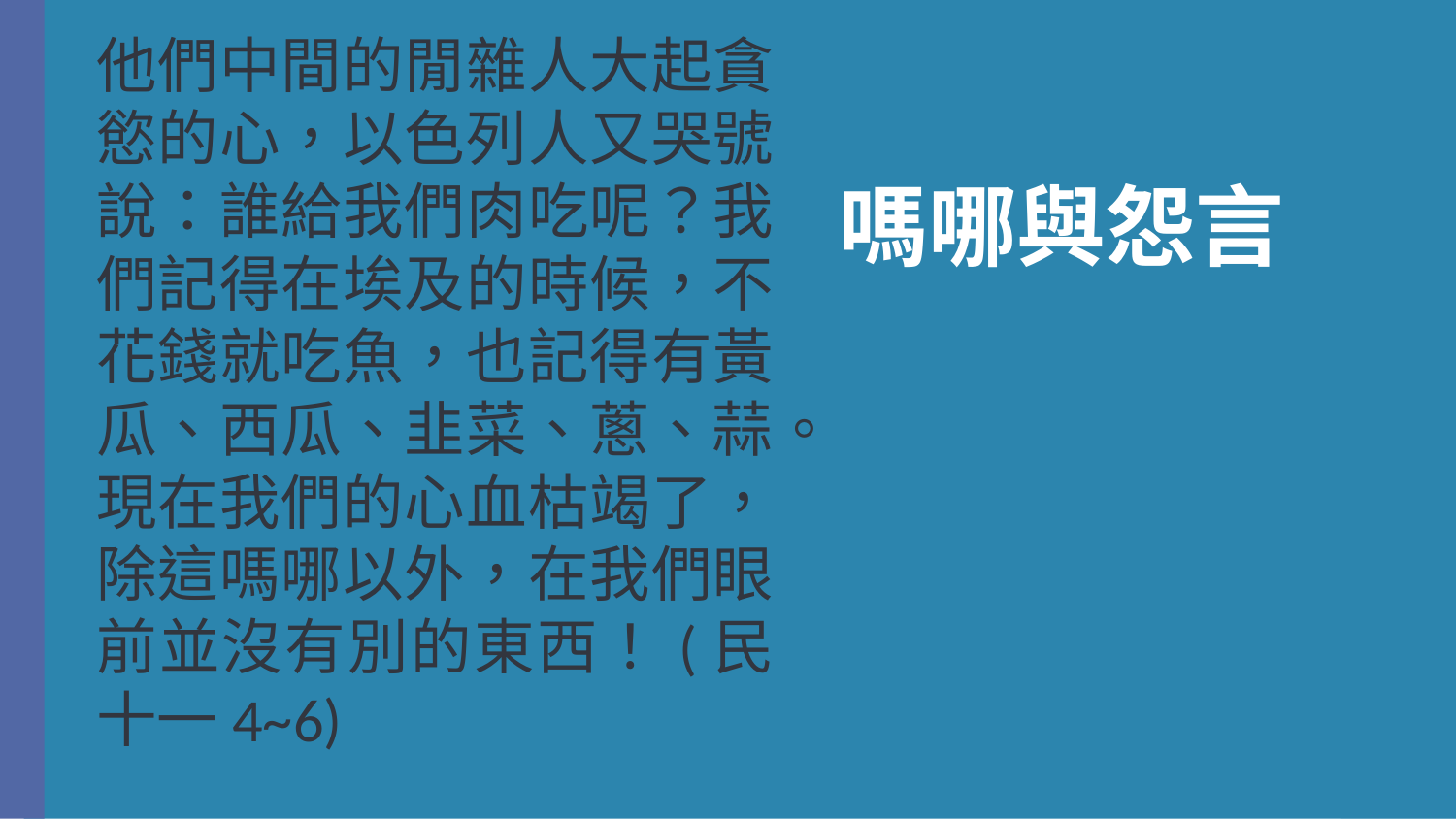

他們中間的閒雜人大起貪慾的心，以色列人又哭號說：誰給我們肉吃呢？我們記得在埃及的時候，不花錢就吃魚，也記得有黃瓜、西瓜、韭菜、蔥、蒜。現在我們的心血枯竭了，除這嗎哪以外，在我們眼前並沒有別的東西！(民十一4~6)
# 嗎哪與怨言